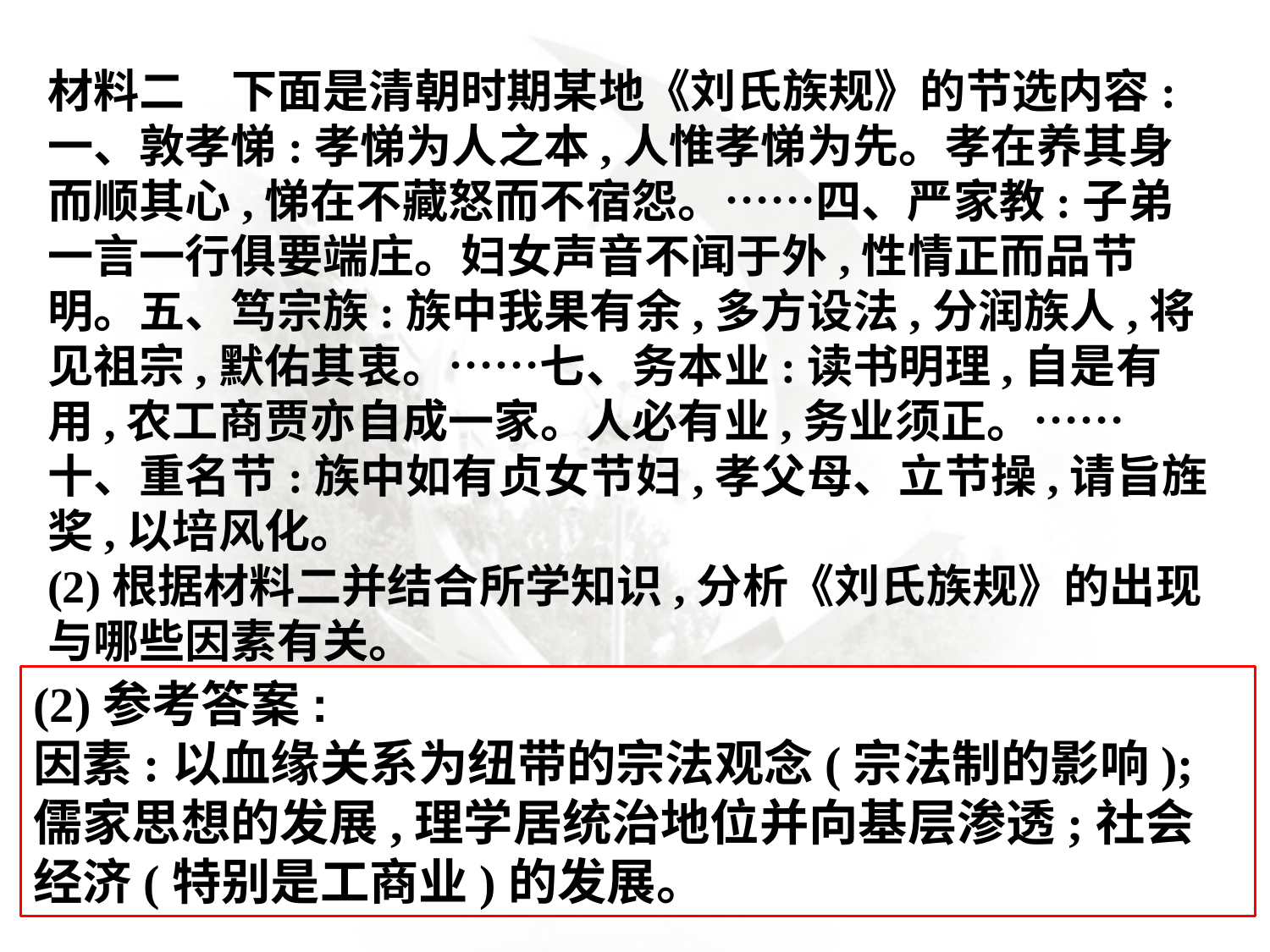

材料二　下面是清朝时期某地《刘氏族规》的节选内容:
一、敦孝悌:孝悌为人之本,人惟孝悌为先。孝在养其身而顺其心,悌在不藏怒而不宿怨。……四、严家教:子弟一言一行俱要端庄。妇女声音不闻于外,性情正而品节明。五、笃宗族:族中我果有余,多方设法,分润族人,将见祖宗,默佑其衷。……七、务本业:读书明理,自是有用,农工商贾亦自成一家。人必有业,务业须正。……十、重名节:族中如有贞女节妇,孝父母、立节操,请旨旌奖,以培风化。
(2)根据材料二并结合所学知识,分析《刘氏族规》的出现与哪些因素有关。
(2)参考答案:
因素:以血缘关系为纽带的宗法观念(宗法制的影响);儒家思想的发展,理学居统治地位并向基层渗透;社会经济(特别是工商业)的发展。